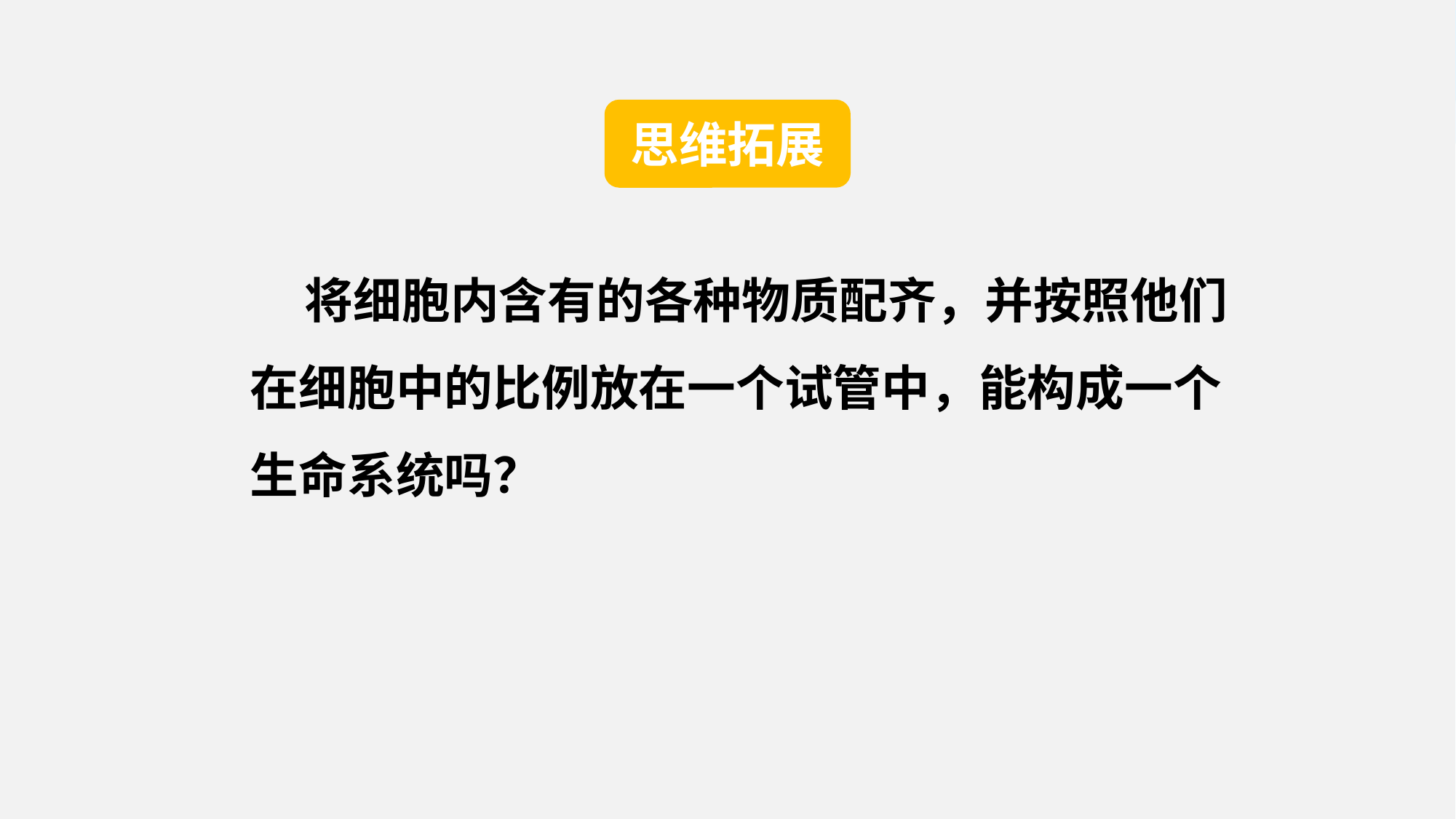

思维拓展
将细胞内含有的各种物质配齐，并按照他们在细胞中的比例放在一个试管中，能构成一个生命系统吗？